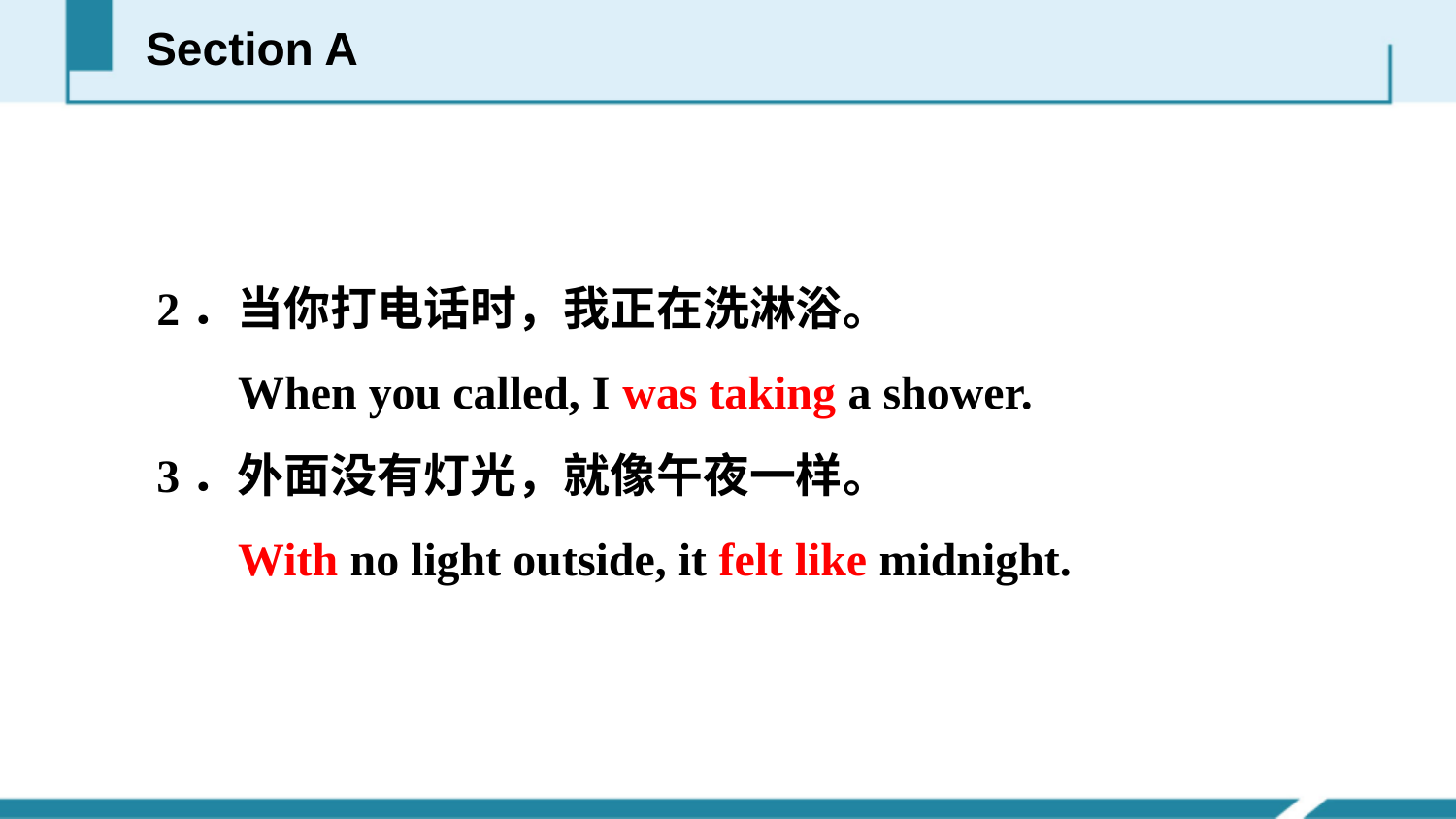

Section A
2．当你打电话时，我正在洗淋浴。
       When you called, I was taking a shower.
3．外面没有灯光，就像午夜一样。
       With no light outside, it felt like midnight.